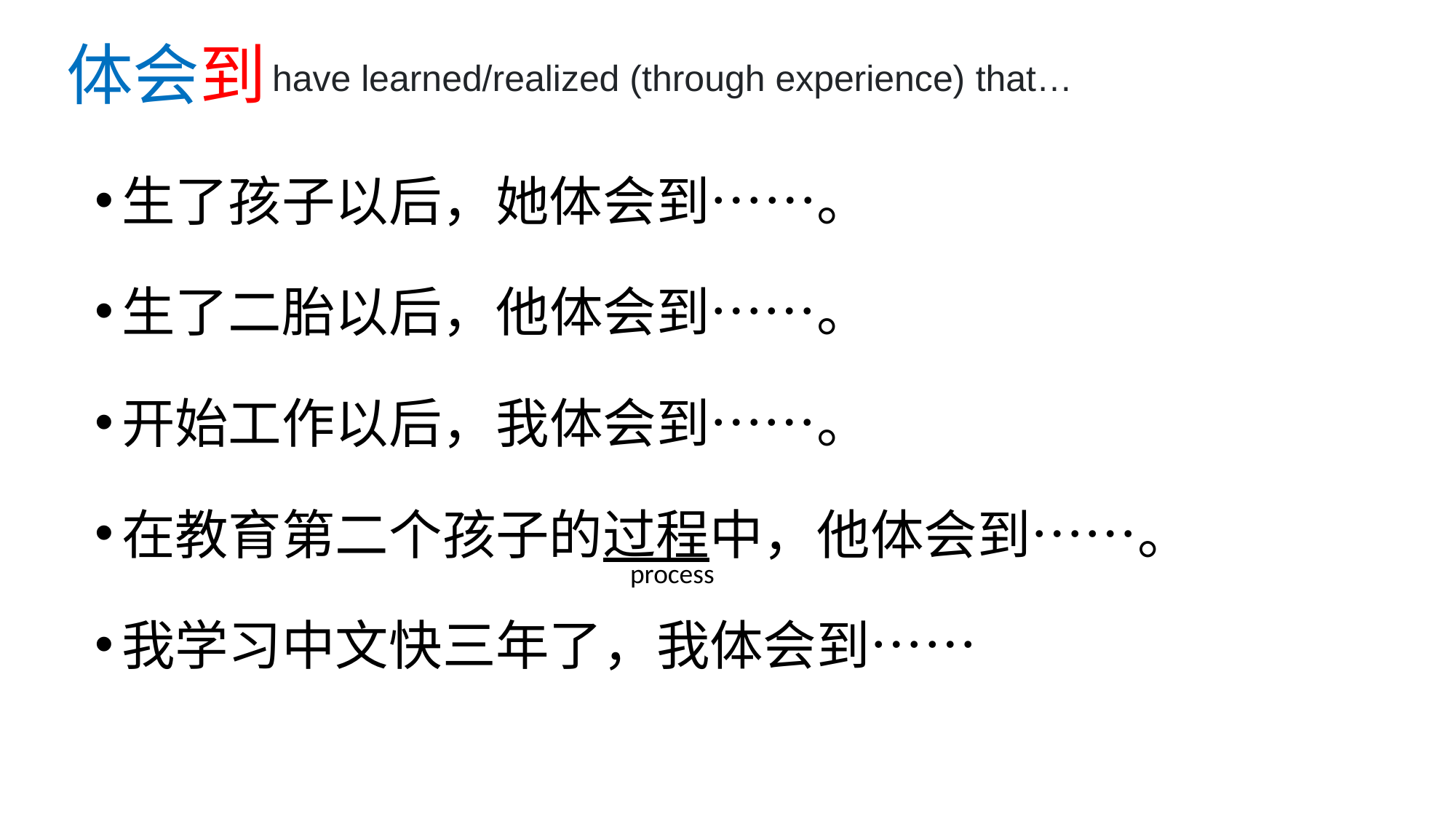

# 体会到
have learned/realized (through experience) that…
生了孩子以后，她体会到……。
生了二胎以后，他体会到……。
开始工作以后，我体会到……。
在教育第二个孩子的过程中，他体会到……。
我学习中文快三年了，我体会到……
process